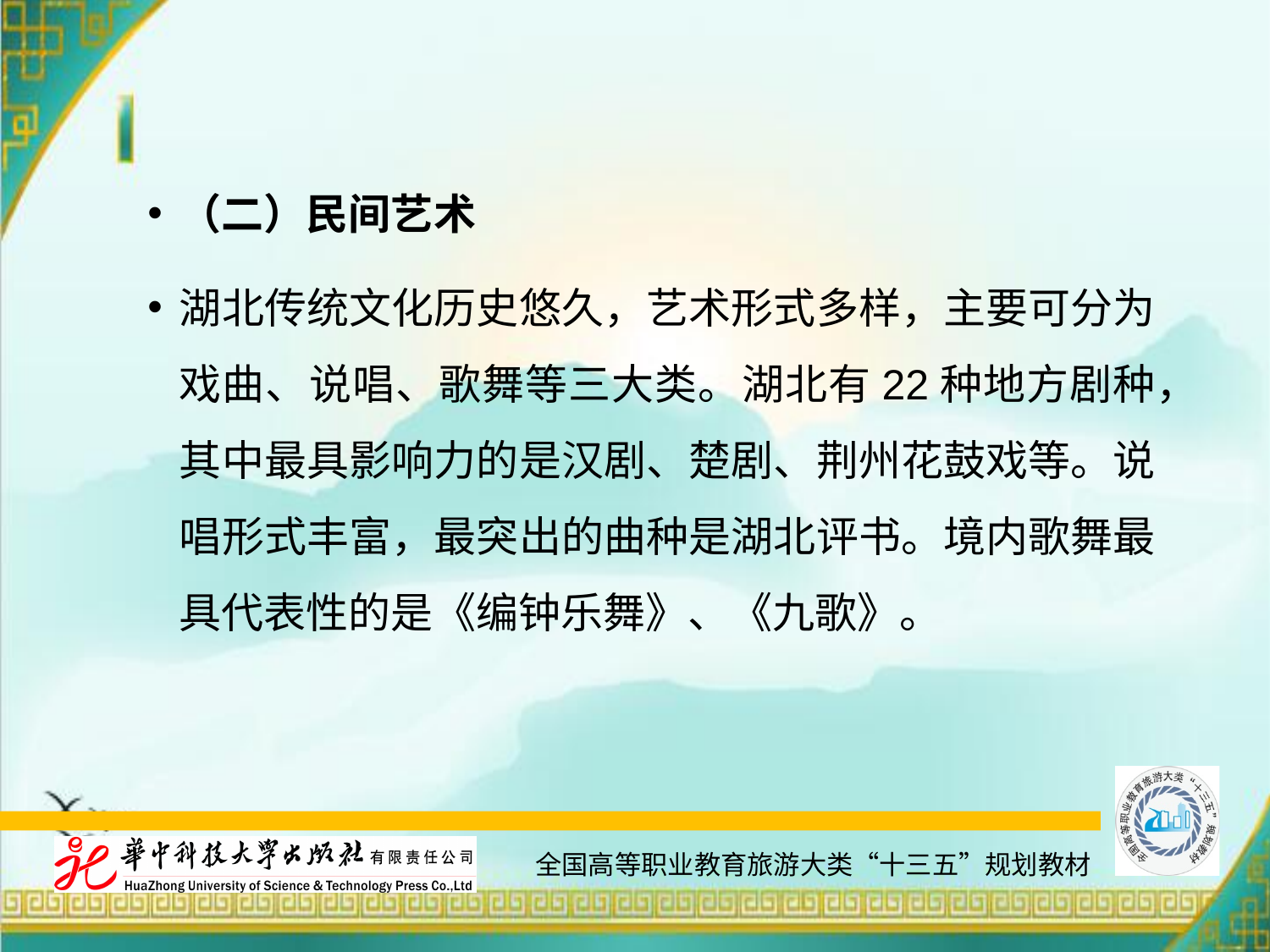

#
（二）民间艺术
湖北传统文化历史悠久，艺术形式多样，主要可分为戏曲、说唱、歌舞等三大类。湖北有22种地方剧种，其中最具影响力的是汉剧、楚剧、荆州花鼓戏等。说唱形式丰富，最突出的曲种是湖北评书。境内歌舞最具代表性的是《编钟乐舞》、《九歌》。